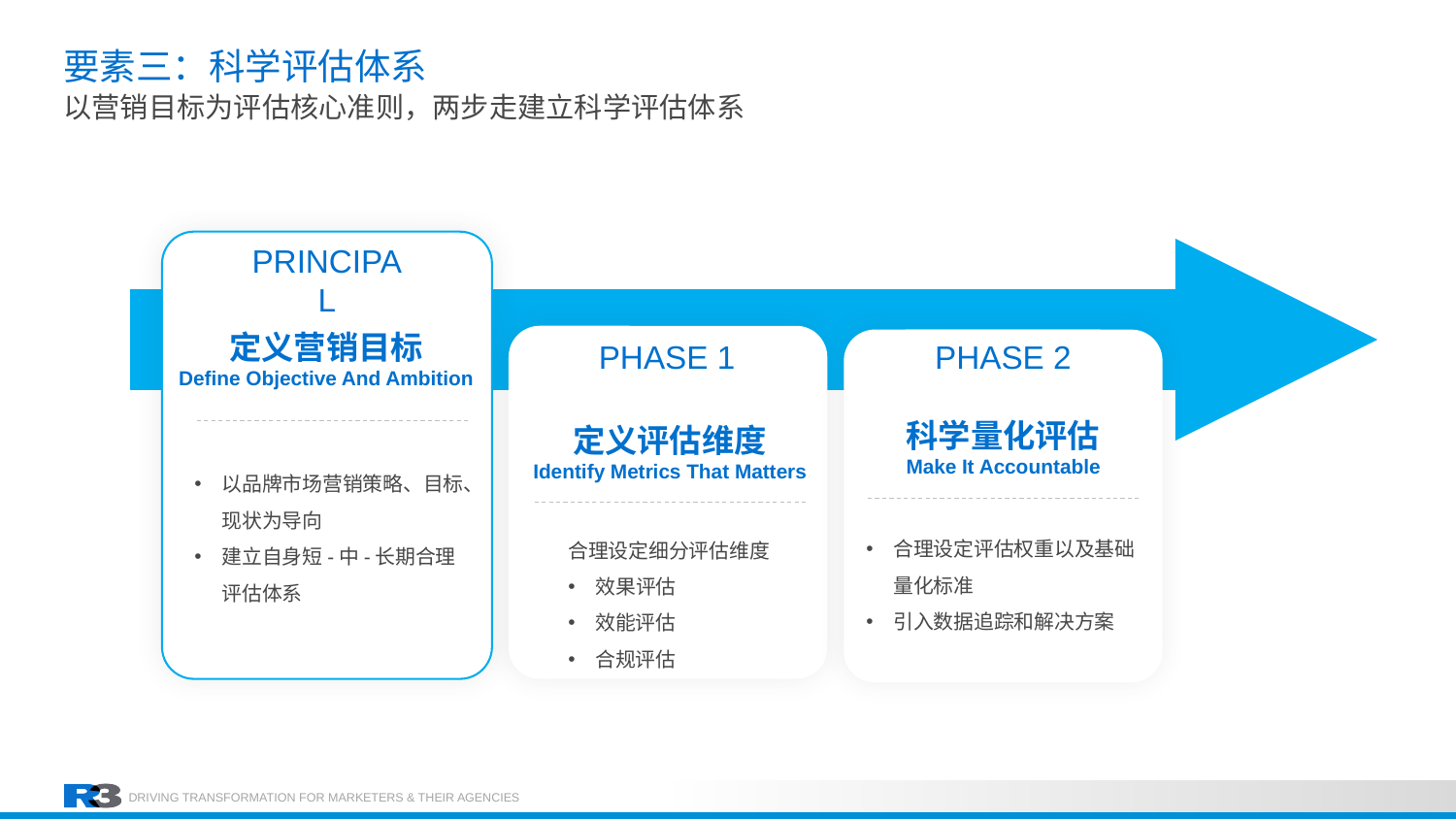

# 要素三：科学评估体系 以营销目标为评估核心准则，两步走建立科学评估体系

PRINCIPAL
定义营销目标
Define Objective And Ambition

PHASE 1

PHASE 2
科学量化评估
Make It Accountable
定义评估维度
Identify Metrics That Matters
以品牌市场营销策略、目标、现状为导向
建立自身短-中-长期合理评估体系
合理设定评估权重以及基础量化标准
引入数据追踪和解决方案
合理设定细分评估维度
效果评估
效能评估
合规评估
88